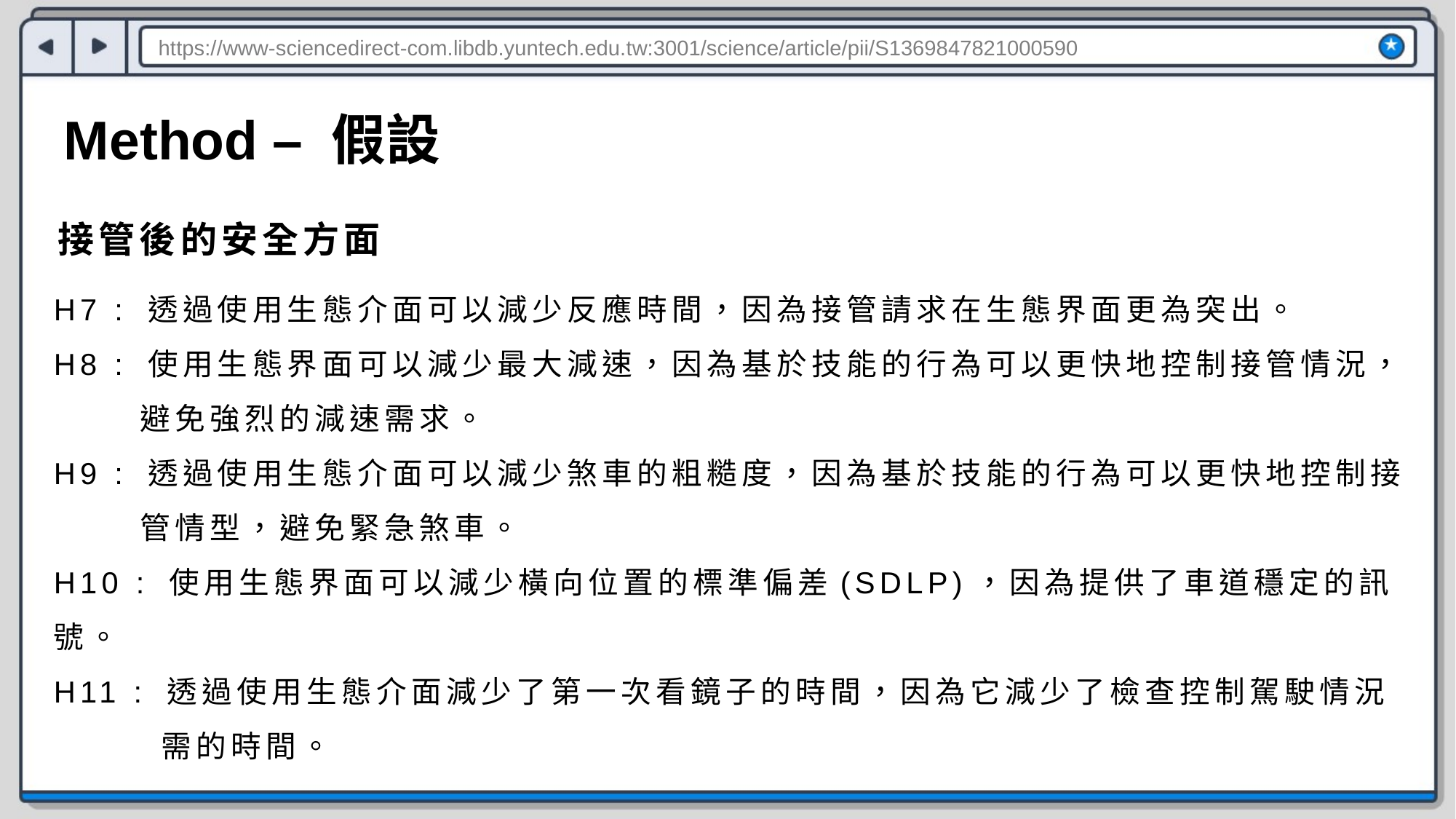

https://www-sciencedirect-com.libdb.yuntech.edu.tw:3001/science/article/pii/S1369847821000590
Method – 假設
接管後的安全方面
H7 : 透過使用生態介面可以減少反應時間，因為接管請求在生態界面更為突出。
H8 : 使用生態界面可以減少最大減速，因為基於技能的行為可以更快地控制接管情況，避免強烈的減速需求。
H9 : 透過使用生態介面可以減少煞車的粗糙度，因為基於技能的行為可以更快地控制接管情型，避免緊急煞車。
H10 : 使用生態界面可以減少橫向位置的標準偏差(SDLP)，因為提供了車道穩定的訊號。
H11 : 透過使用生態介面減少了第一次看鏡子的時間，因為它減少了檢查控制駕駛情況需的時間。